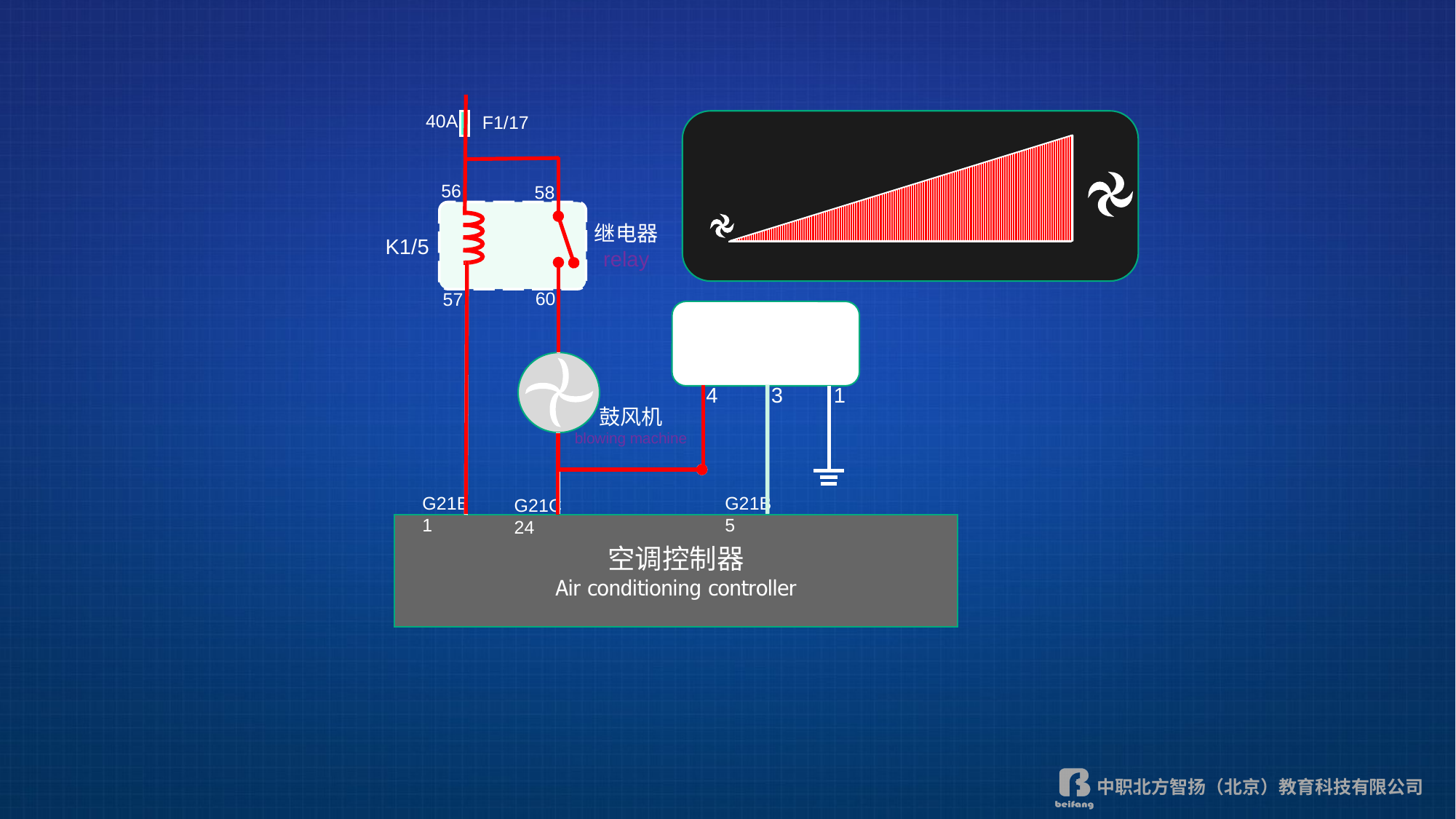

40A
F1/17

56
58

继电器
relay

K1/5
60
57
调速模块
Speed control module

4
3
1
鼓风机
blowing machine
G21B  1
G21B  5
G21C  24
空调控制器
Air conditioning controller